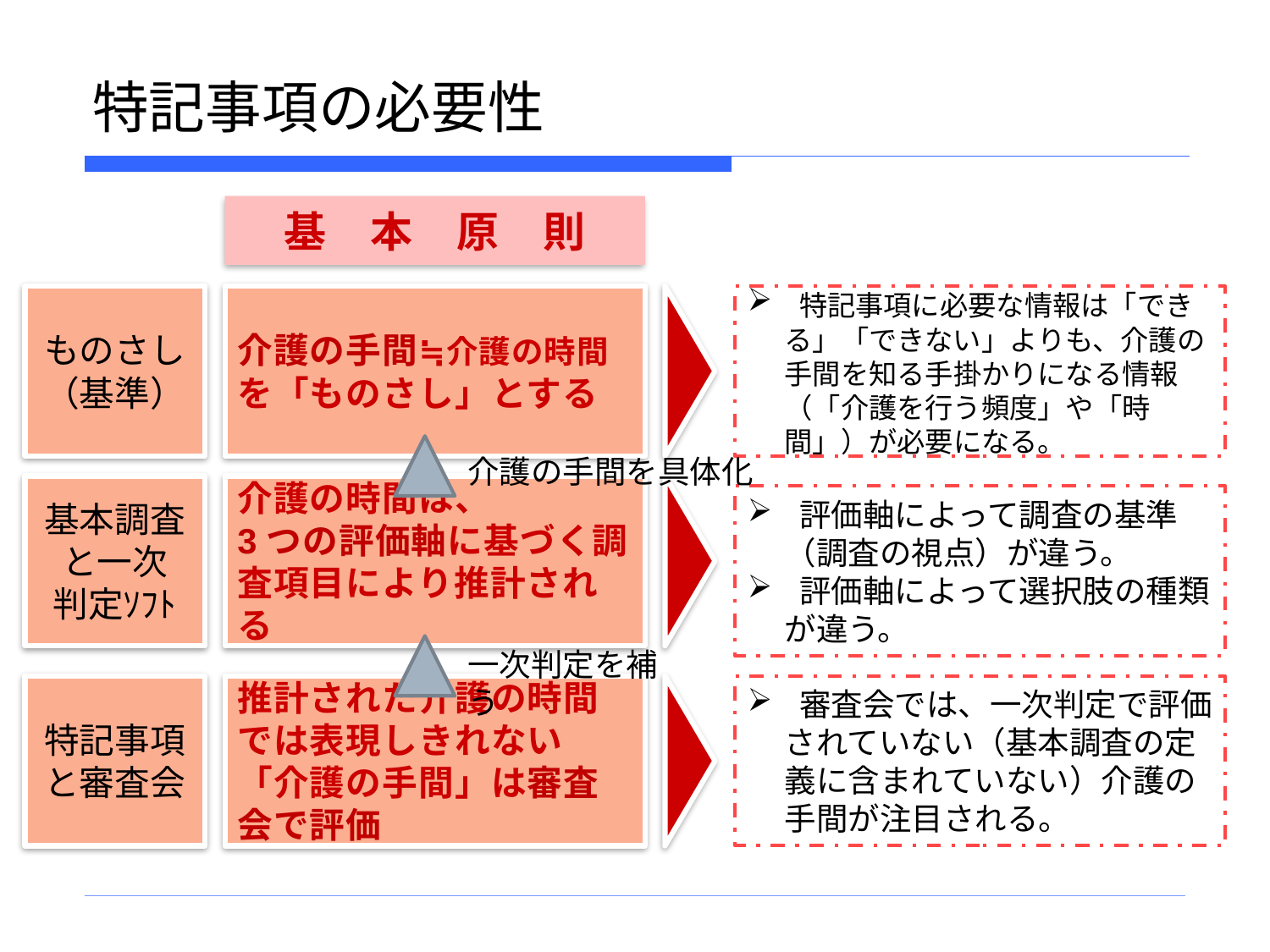

# 特記事項の必要性
基　本　原　則
ものさし
（基準）
介護の手間≒介護の時間を「ものさし」とする
 特記事項に必要な情報は「できる」「できない」よりも、介護の手間を知る手掛かりになる情報（「介護を行う頻度」や「時間」）が必要になる。

介護の手間を具体化
基本調査と一次
判定ｿﾌﾄ
介護の時間は、
3つの評価軸に基づく調査項目により推計される
 評価軸によって調査の基準（調査の視点）が違う。
 評価軸によって選択肢の種類が違う。

一次判定を補う
特記事項と審査会
推計された介護の時間では表現しきれない「介護の手間」は審査会で評価
 審査会では、一次判定で評価されていない（基本調査の定義に含まれていない）介護の手間が注目される。